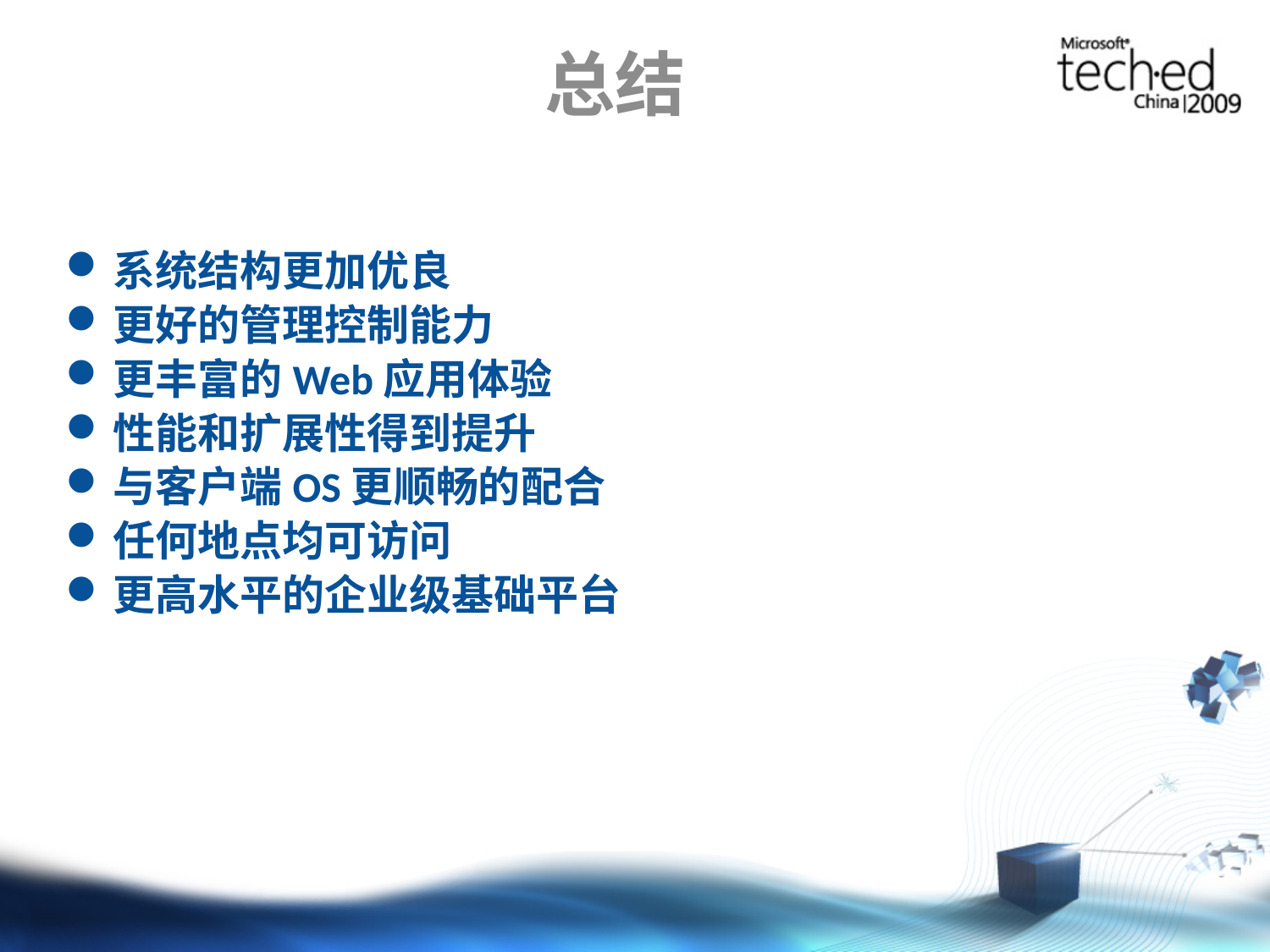

# 总结
系统结构更加优良
更好的管理控制能力
更丰富的Web应用体验
性能和扩展性得到提升
与客户端OS更顺畅的配合
任何地点均可访问
更高水平的企业级基础平台